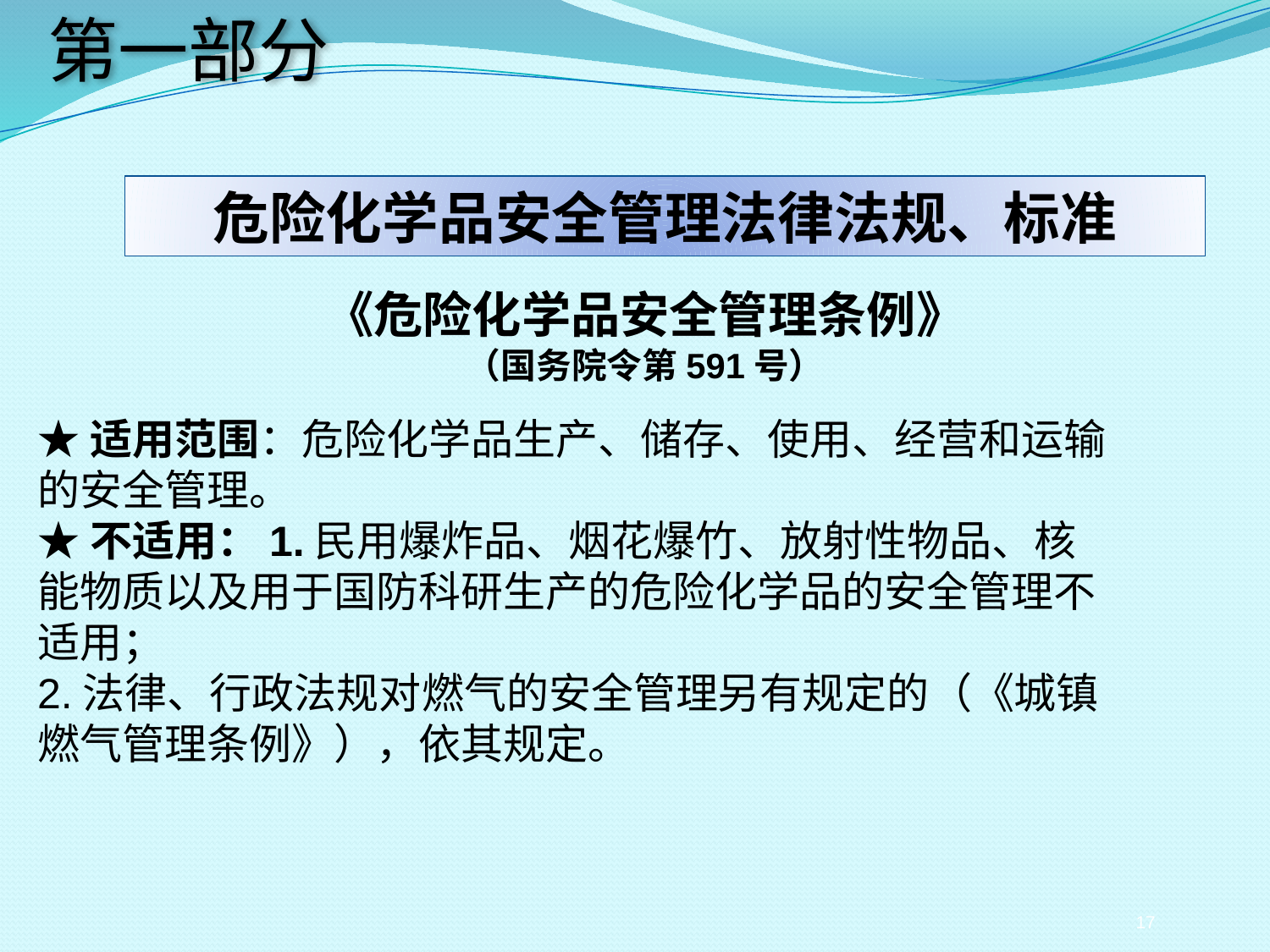

第一部分
危险化学品安全管理法律法规、标准
《危险化学品安全管理条例》
（国务院令第591号）
★适用范围：危险化学品生产、储存、使用、经营和运输的安全管理。
★不适用：1.民用爆炸品、烟花爆竹、放射性物品、核能物质以及用于国防科研生产的危险化学品的安全管理不适用；
2.法律、行政法规对燃气的安全管理另有规定的（《城镇燃气管理条例》），依其规定。
17